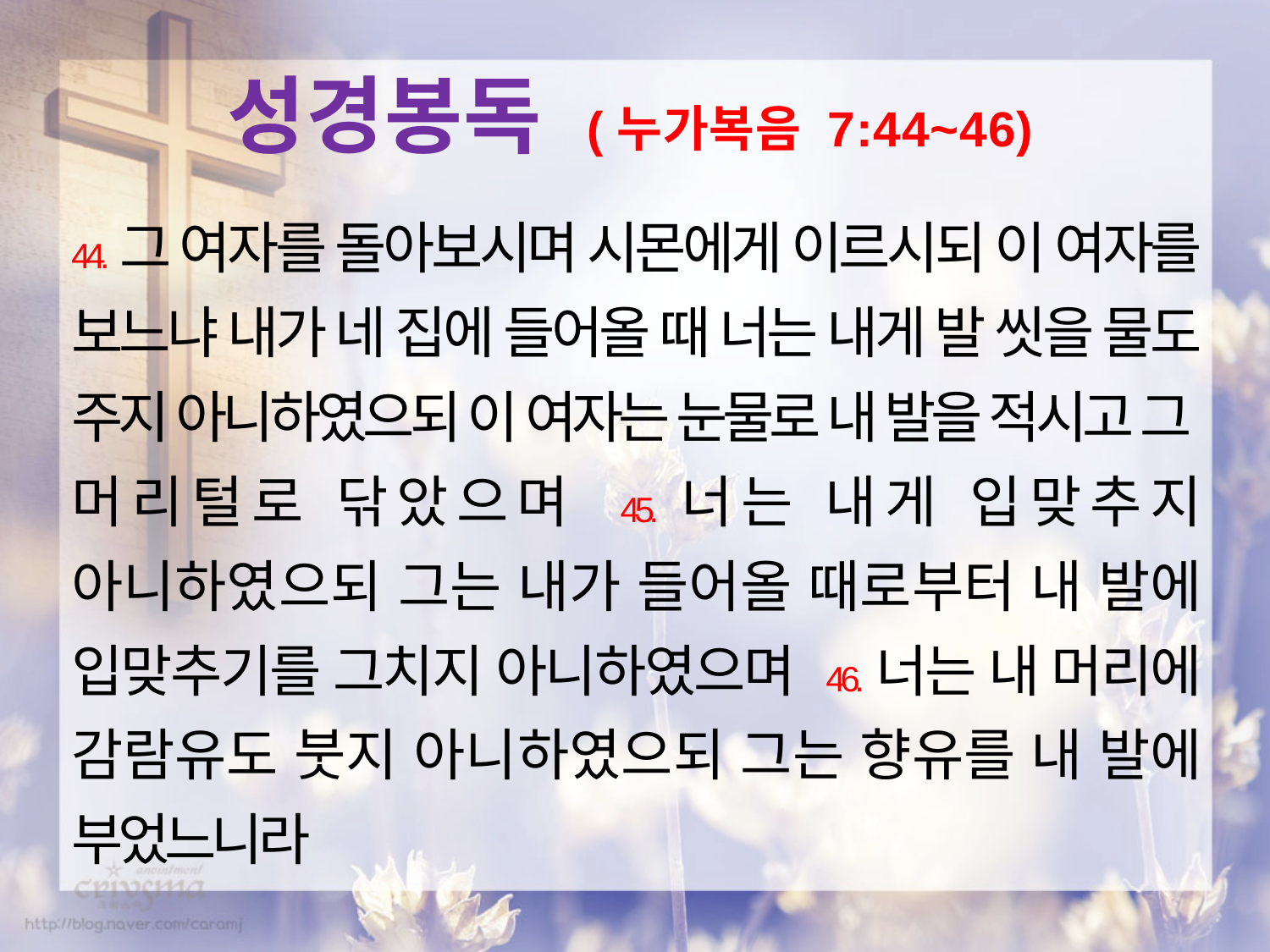

성경봉독 (누가복음 7:44~46)
44.그 여자를 돌아보시며 시몬에게 이르시되 이 여자를 보느냐 내가 네 집에 들어올 때 너는 내게 발 씻을 물도 주지 아니하였으되 이 여자는 눈물로 내 발을 적시고 그 머리털로 닦았으며 45.너는 내게 입맞추지 아니하였으되 그는 내가 들어올 때로부터 내 발에 입맞추기를 그치지 아니하였으며 46.너는 내 머리에 감람유도 붓지 아니하였으되 그는 향유를 내 발에 부었느니라